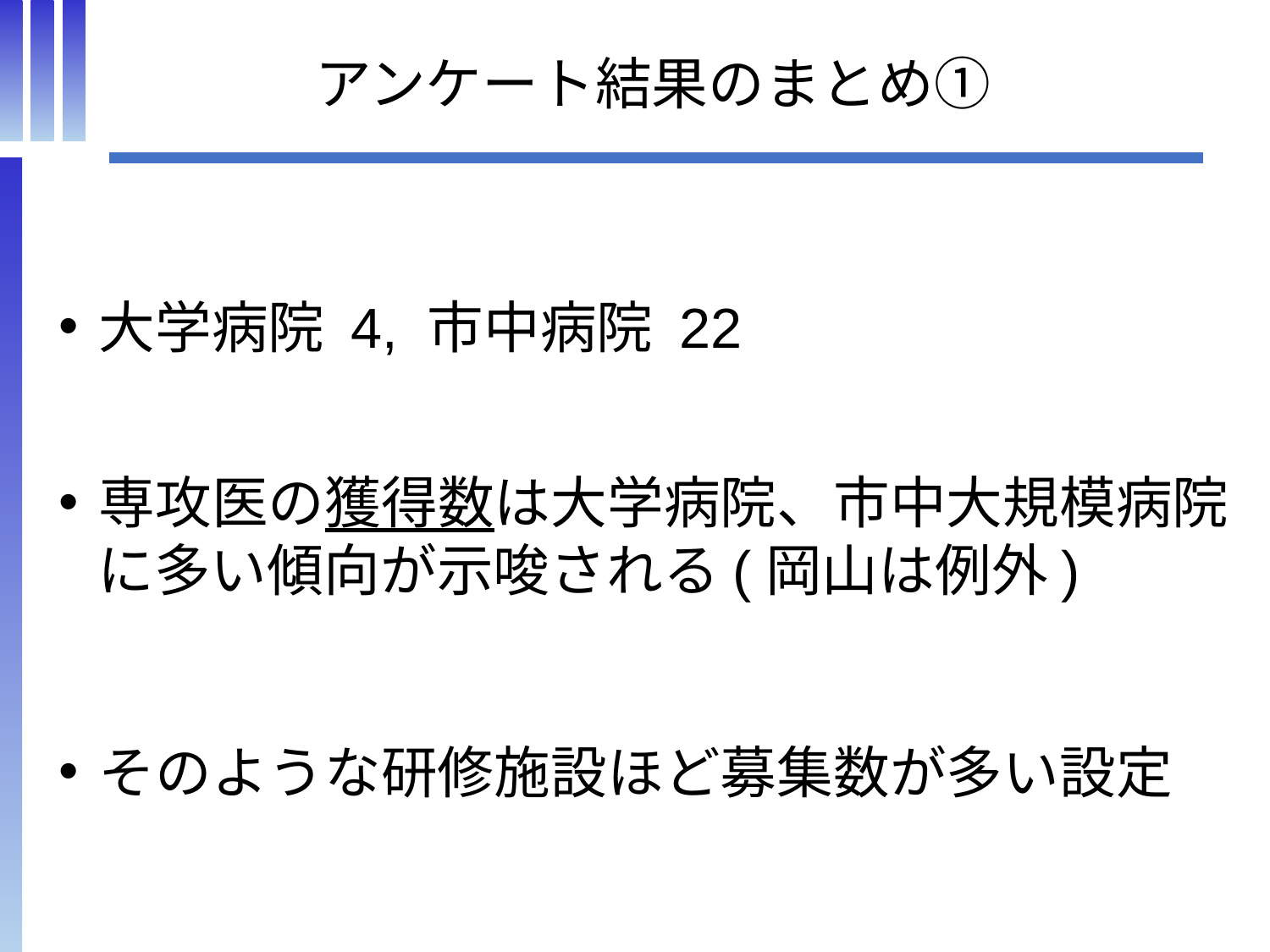

アンケート結果のまとめ①
大学病院 4, 市中病院 22
専攻医の獲得数は大学病院、市中大規模病院
  に多い傾向が示唆される(岡山は例外)
そのような研修施設ほど募集数が多い設定